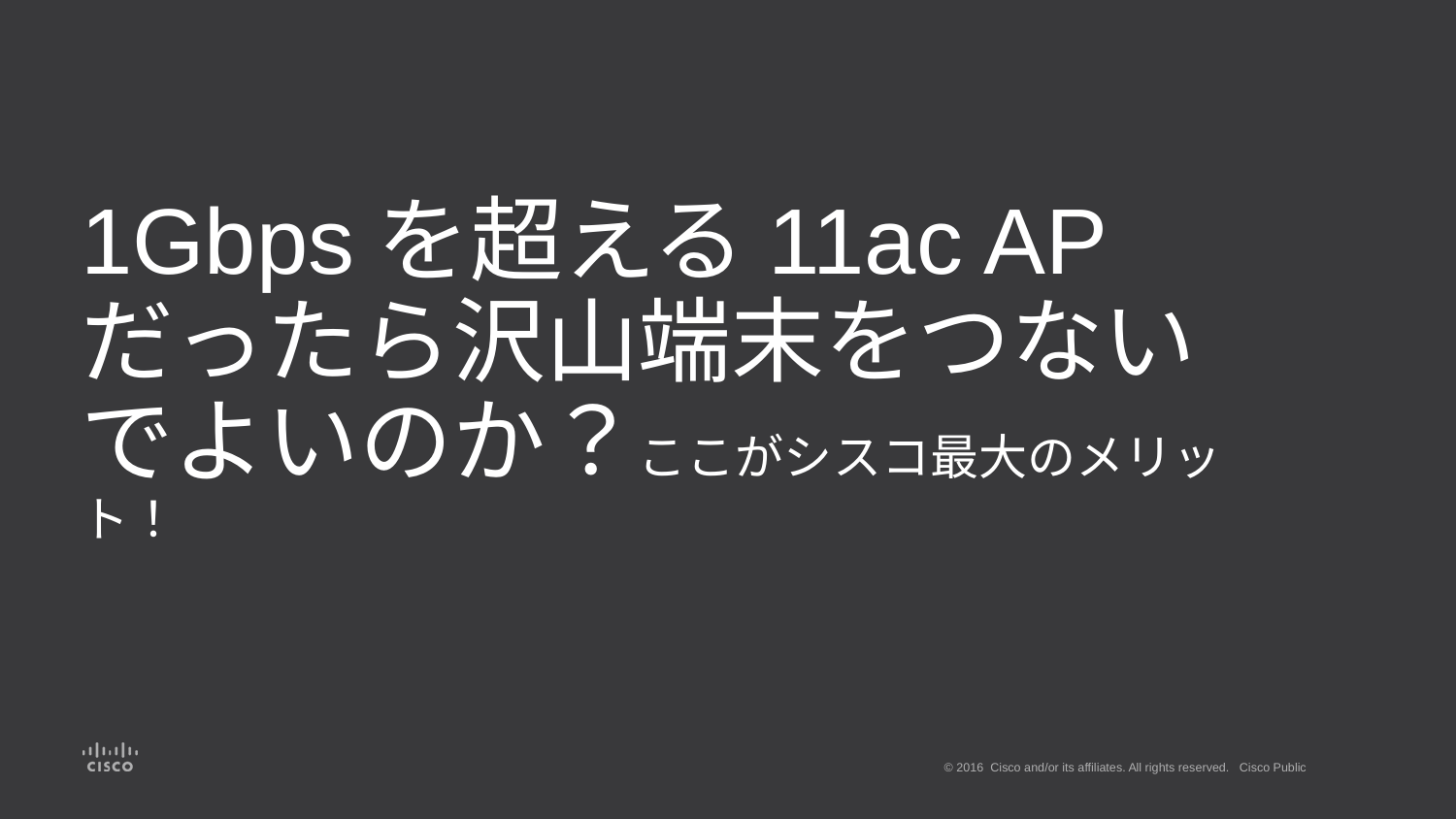

# 1Gbpsを超える11ac APだったら沢山端末をつないでよいのか？ここがシスコ最大のメリット！